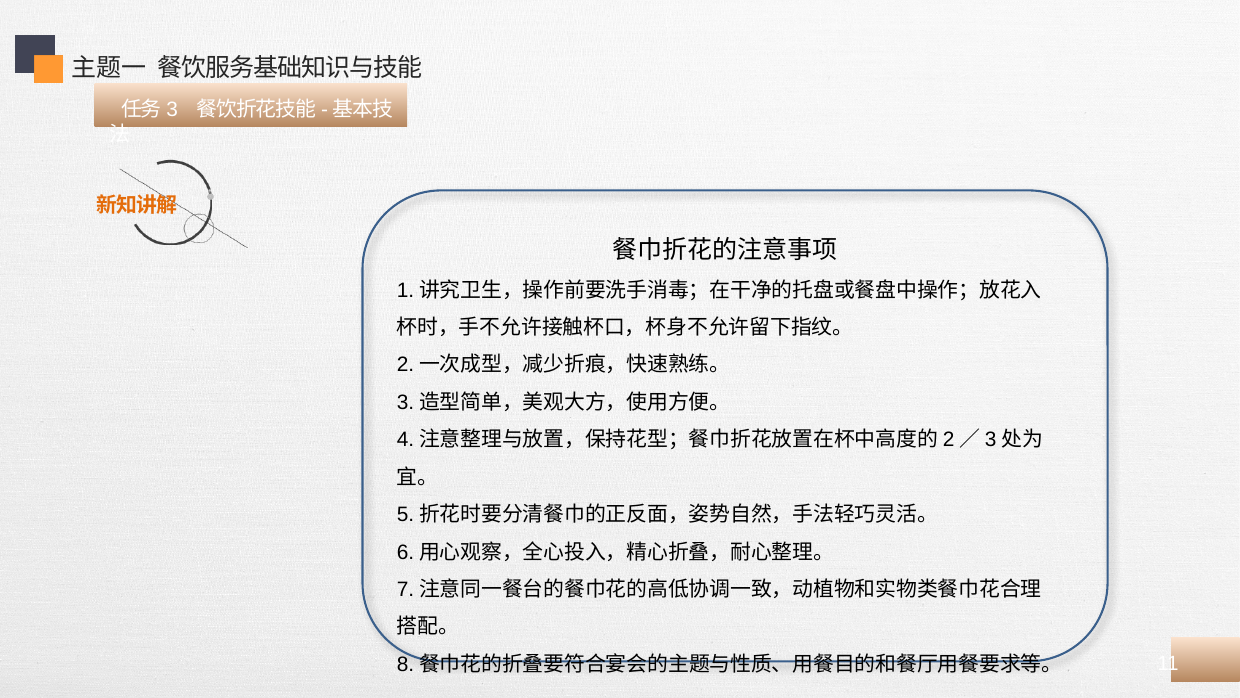

主题一  餐饮服务基础知识与技能

 任务3   餐饮折花技能-基本技法

餐巾折花的注意事项
1.讲究卫生，操作前要洗手消毒；在干净的托盘或餐盘中操作；放花入杯时，手不允许接触杯口，杯身不允许留下指纹。
2.一次成型，减少折痕，快速熟练。
3.造型简单，美观大方，使用方便。
4.注意整理与放置，保持花型；餐巾折花放置在杯中高度的2／3处为宜。
5.折花时要分清餐巾的正反面，姿势自然，手法轻巧灵活。
6.用心观察，全心投入，精心折叠，耐心整理。
7.注意同一餐台的餐巾花的高低协调一致，动植物和实物类餐巾花合理搭配。
8.餐巾花的折叠要符合宴会的主题与性质、用餐目的和餐厅用餐要求等。